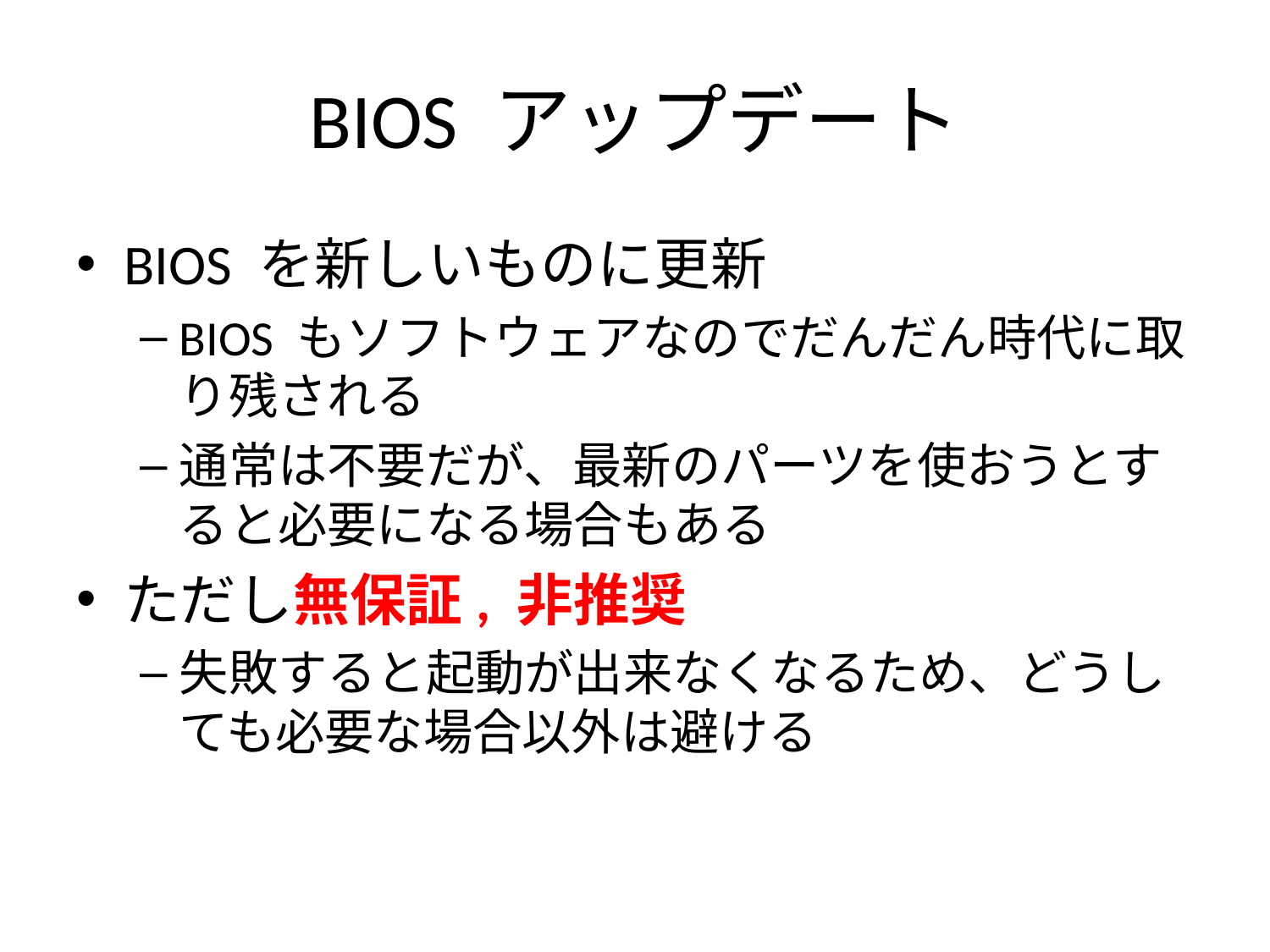

# BIOS アップデート
BIOS を新しいものに更新
BIOS もソフトウェアなのでだんだん時代に取り残される
通常は不要だが、最新のパーツを使おうとすると必要になる場合もある
ただし無保証, 非推奨
失敗すると起動が出来なくなるため、どうしても必要な場合以外は避ける